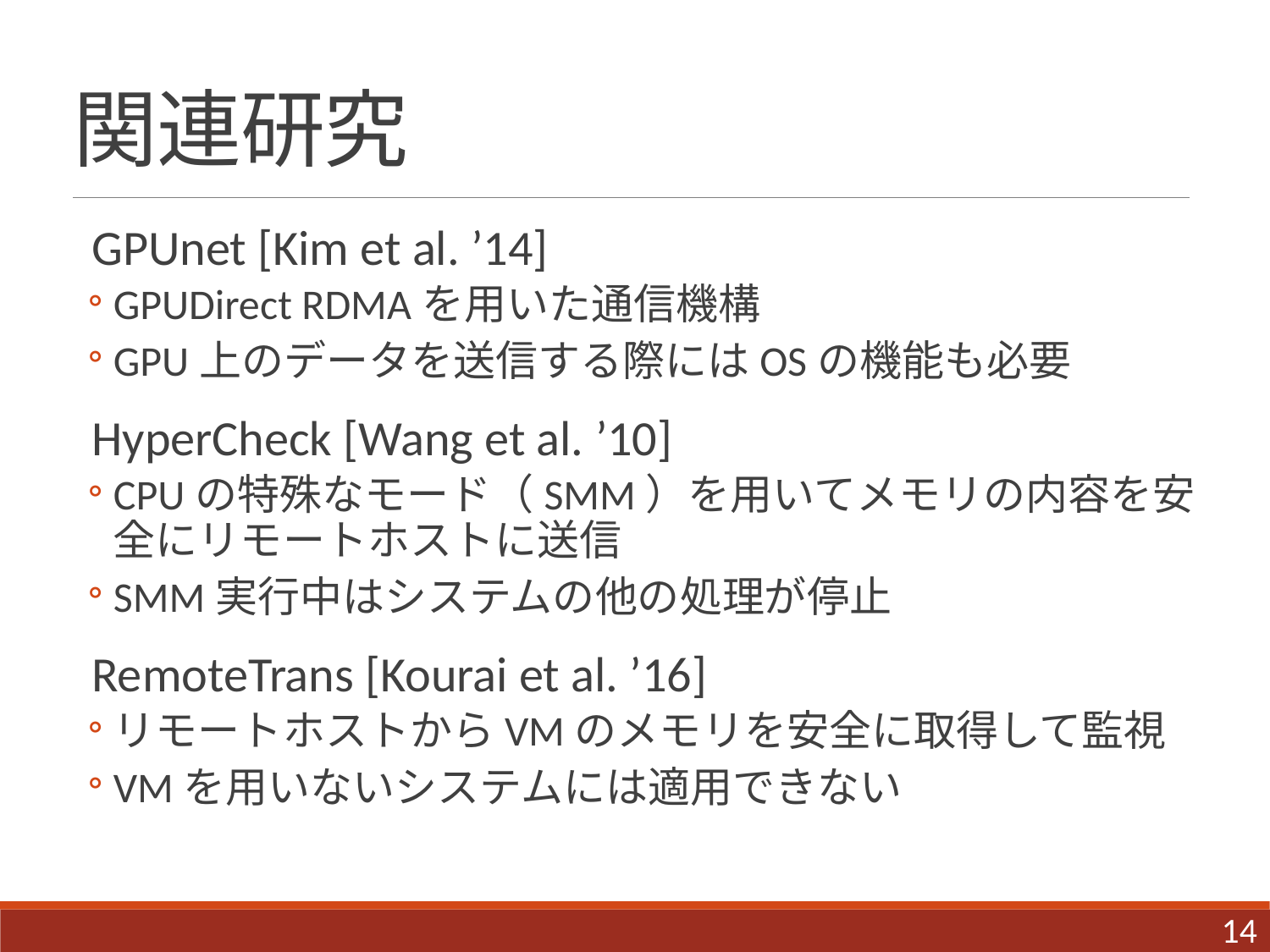

# 関連研究
GPUnet [Kim et al. ’14]
GPUDirect RDMAを用いた通信機構
GPU上のデータを送信する際にはOSの機能も必要
HyperCheck [Wang et al. ’10]
CPUの特殊なモード（SMM）を用いてメモリの内容を安全にリモートホストに送信
SMM実行中はシステムの他の処理が停止
RemoteTrans [Kourai et al. ’16]
リモートホストからVMのメモリを安全に取得して監視
VMを用いないシステムには適用できない
14